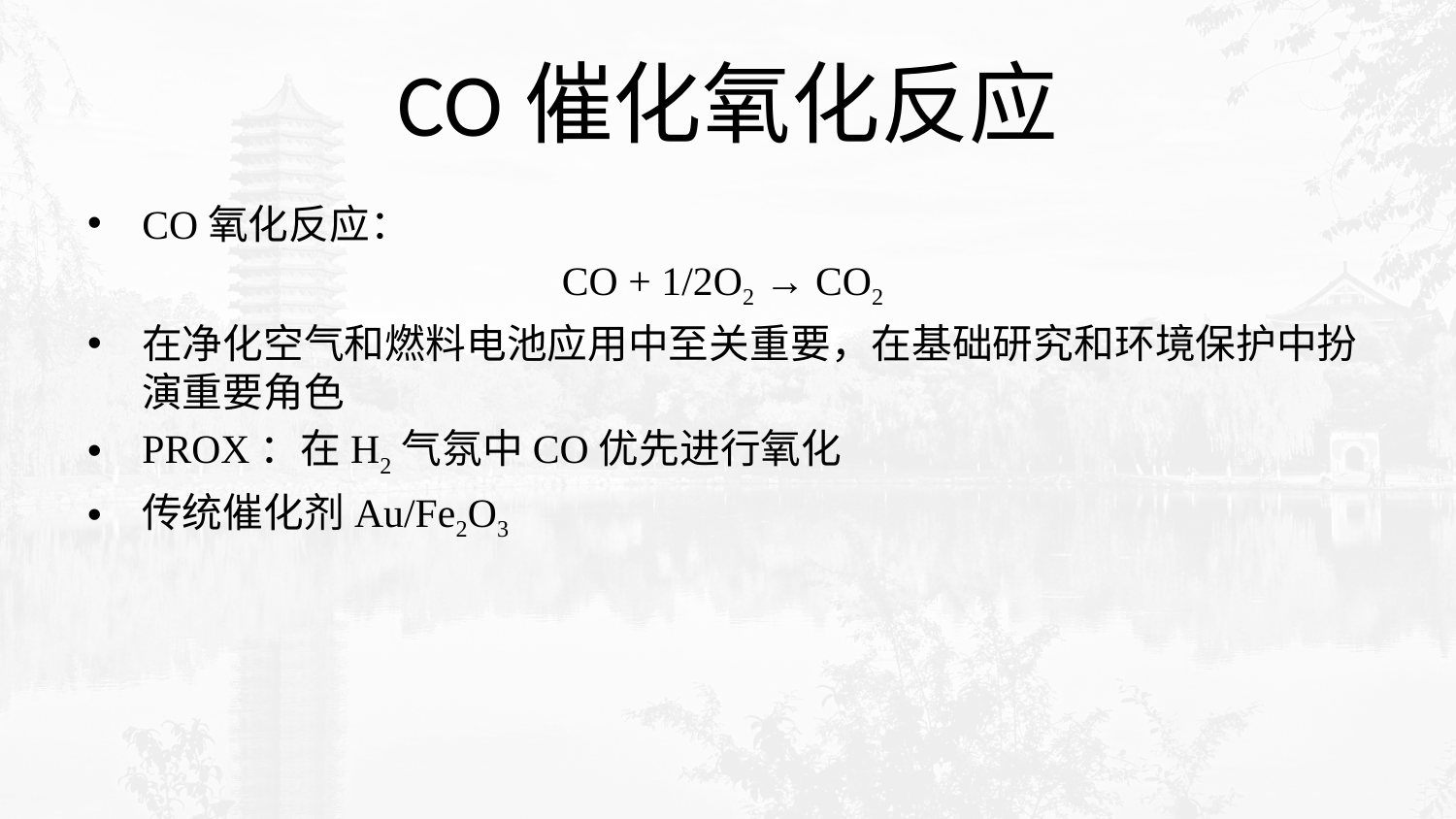

# CO催化氧化反应
CO氧化反应：
CO + 1/2O2 → CO2
在净化空气和燃料电池应用中至关重要，在基础研究和环境保护中扮演重要角色
PROX：在H2气氛中CO优先进行氧化
传统催化剂Au/Fe2O3